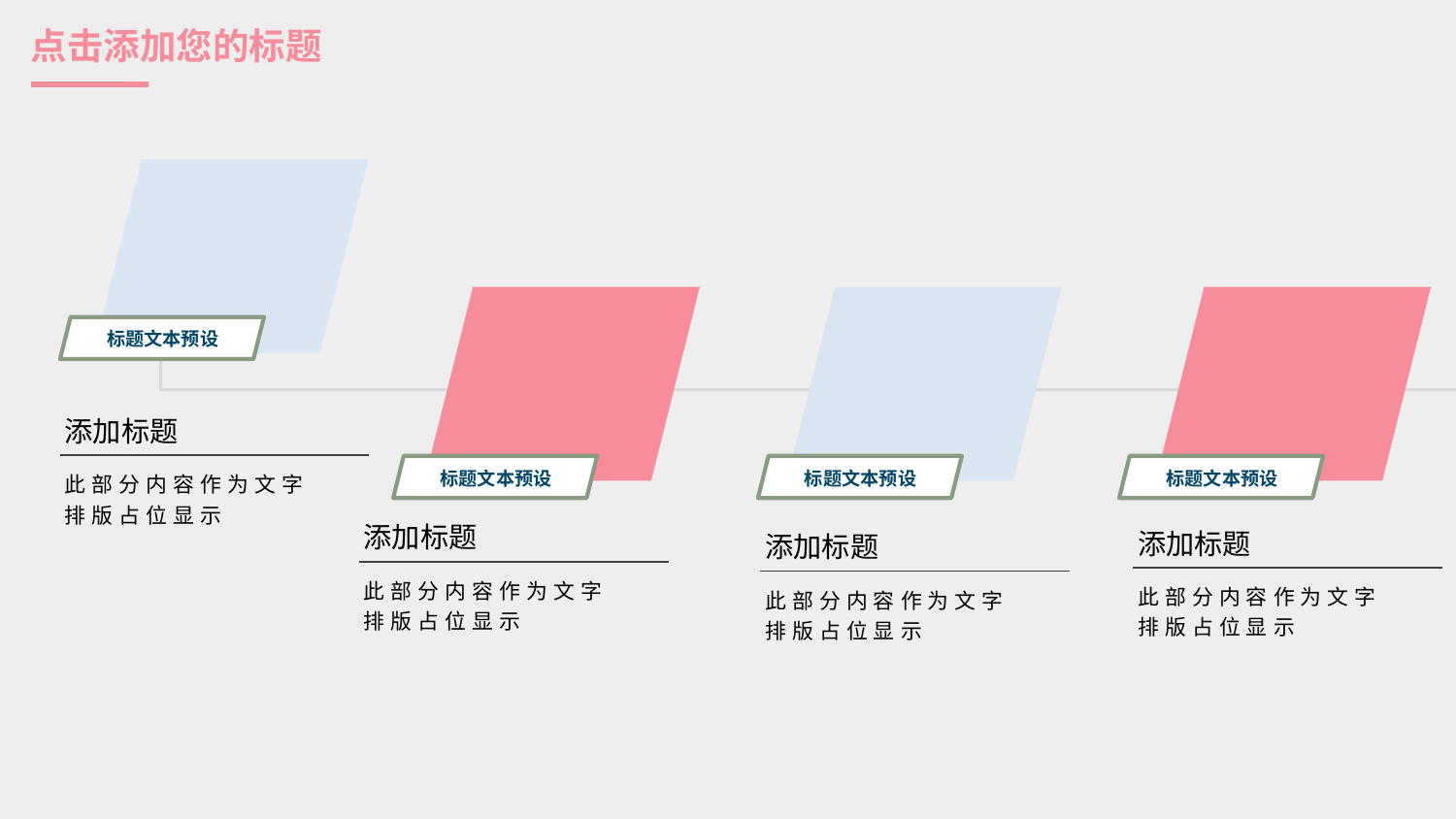

点击添加您的标题

标题文本预设

标题文本预设

标题文本预设

标题文本预设
添加标题
此部分内容作为文字
排版占位显示
添加标题
添加标题
添加标题
此部分内容作为文字
排版占位显示
此部分内容作为文字
排版占位显示
此部分内容作为文字
排版占位显示